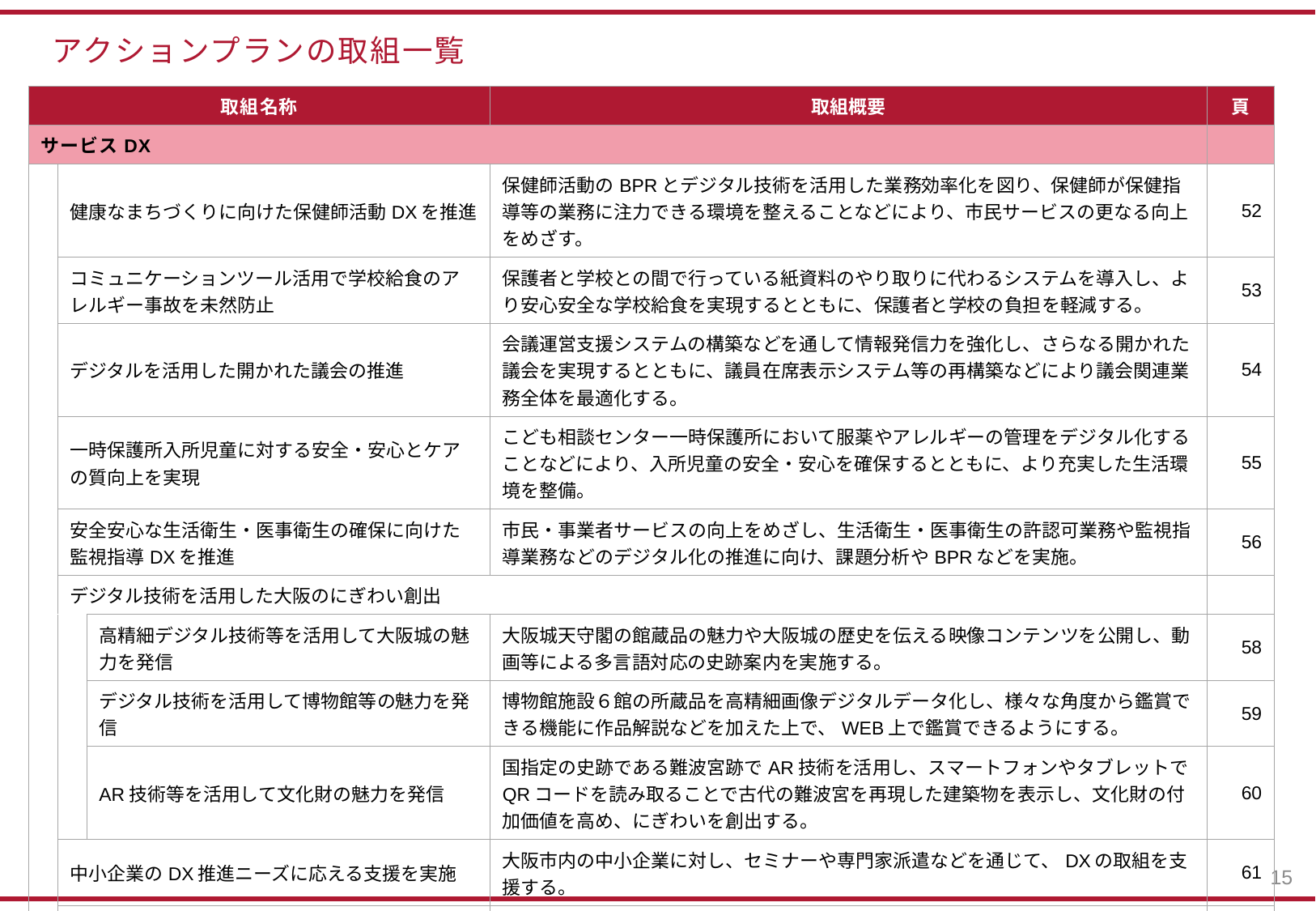

# アクションプランの取組一覧
| 取組名称 |  |  | 取組概要 | 頁 |
| --- | --- | --- | --- | --- |
| サービスDX |  |  |  |  |
|  | 健康なまちづくりに向けた保健師活動DXを推進 |  | 保健師活動のBPRとデジタル技術を活用した業務効率化を図り、保健師が保健指導等の業務に注力できる環境を整えることなどにより、市民サービスの更なる向上をめざす。 | 52 |
|  | コミュニケーションツール活用で学校給食のアレルギー事故を未然防止 |  | 保護者と学校との間で行っている紙資料のやり取りに代わるシステムを導入し、より安心安全な学校給食を実現するとともに、保護者と学校の負担を軽減する。 | 53 |
|  | デジタルを活用した開かれた議会の推進 |  | 会議運営支援システムの構築などを通して情報発信力を強化し、さらなる開かれた議会を実現するとともに、議員在席表示システム等の再構築などにより議会関連業務全体を最適化する。 | 54 |
|  | 一時保護所入所児童に対する安全・安心とケアの質向上を実現 |  | こども相談センター一時保護所において服薬やアレルギーの管理をデジタル化することなどにより、入所児童の安全・安心を確保するとともに、より充実した生活環境を整備。 | 55 |
|  | 安全安心な生活衛生・医事衛生の確保に向けた監視指導DXを推進 |  | 市民・事業者サービスの向上をめざし、生活衛生・医事衛生の許認可業務や監視指導業務などのデジタル化の推進に向け、課題分析やBPRなどを実施。 | 56 |
|  | デジタル技術を活用した大阪のにぎわい創出 |  |  |  |
|  |  | 高精細デジタル技術等を活用して大阪城の魅力を発信 | 大阪城天守閣の館蔵品の魅力や大阪城の歴史を伝える映像コンテンツを公開し、動画等による多言語対応の史跡案内を実施する。 | 58 |
|  |  | デジタル技術を活用して博物館等の魅力を発信​ | 博物館施設６館の所蔵品を高精細画像デジタルデータ化し、様々な角度から鑑賞できる機能に作品解説などを加えた上で、WEB上で鑑賞できるようにする。 | 59 |
|  |  | ​AR技術等を活用して文化財の魅力を発信 | 国指定の史跡である難波宮跡でAR技術を活用し、スマートフォンやタブレットでQRコードを読み取ることで古代の難波宮を再現した建築物を表示し、文化財の付加価値を高め、にぎわいを創出する。 | 60 |
|  | 中小企業のDX推進ニーズに応える支援を実施 |  | 大阪市内の中小企業に対し、セミナーや専門家派遣などを通じて、DXの取組を支援する。 | 61 |
|  | AI音声認識技術（AI電話）を活用した各種相談予約自動受付 |  | 高齢者でも使い慣れた電話にAIを活用した自動応答サービスを導入することで、スマートフォンやパソコンを活用した状況と同等のメリットを享受できる環境をめざす。 | 62 |
15